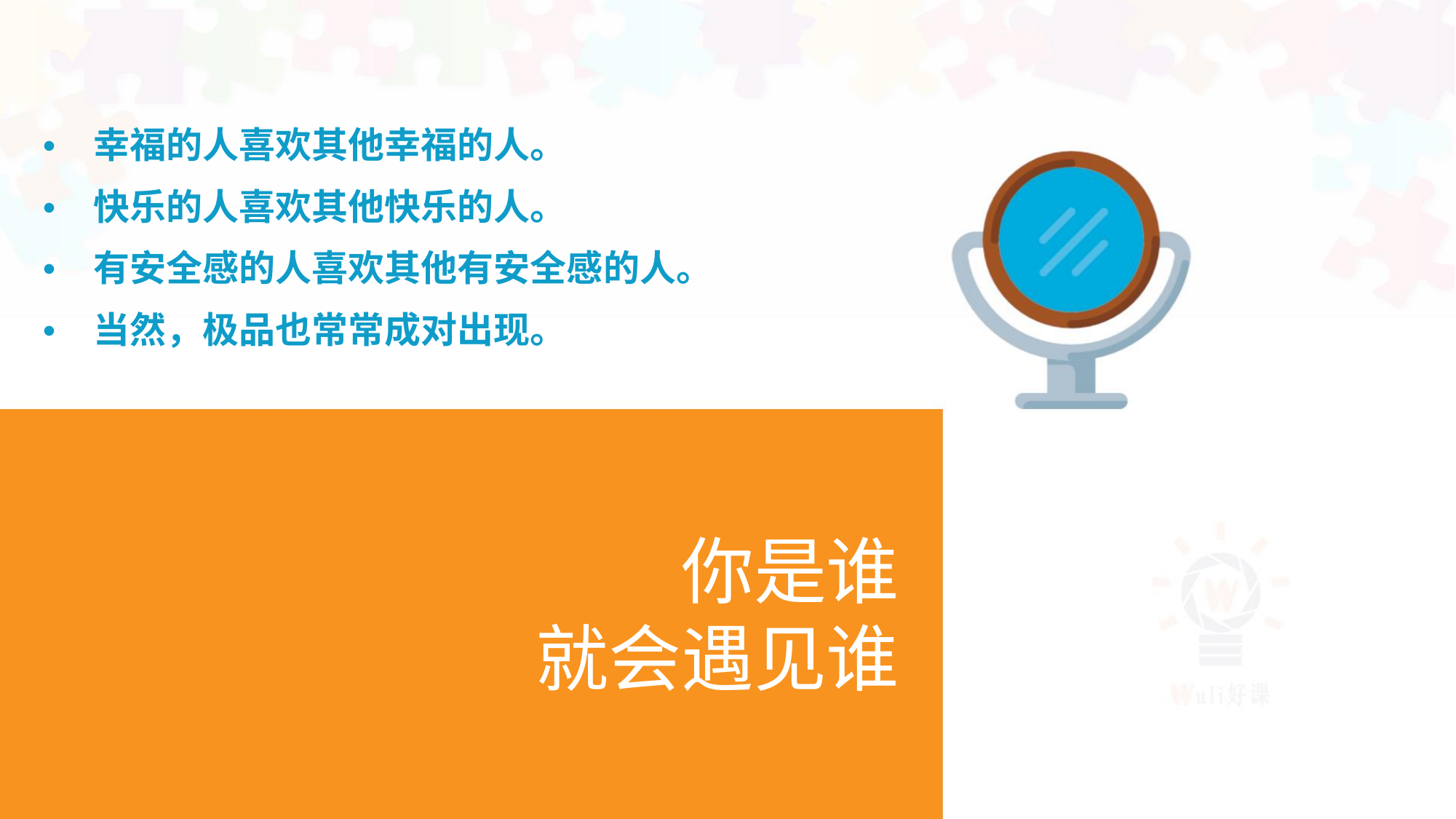

• 幸福的人喜欢其他幸福的人。
• 快乐的人喜欢其他快乐的人。
• 有安全感的人喜欢其他有安全感的人。
• 当然，极品也常常成对出现。
你是谁
就会遇见谁